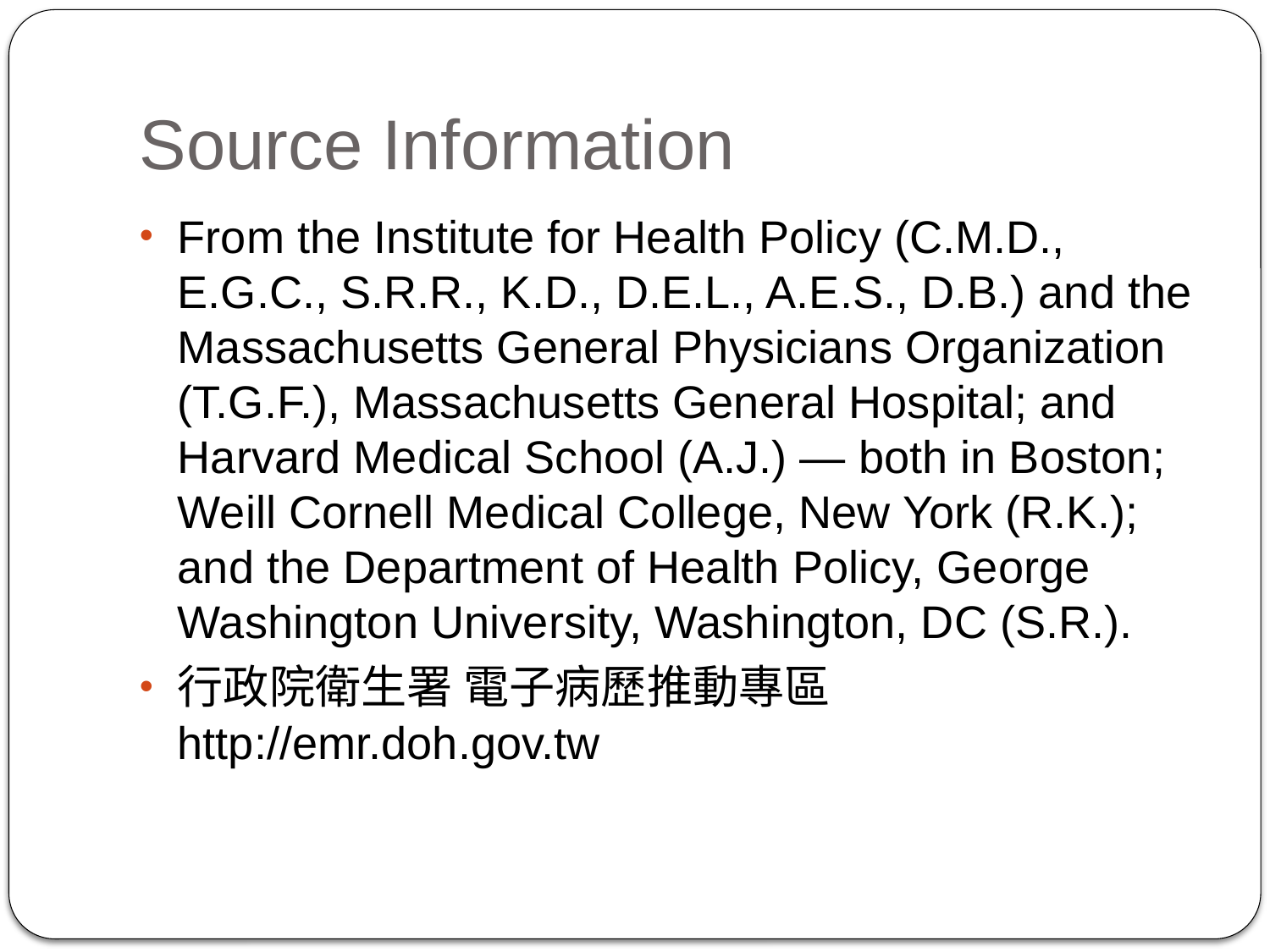

# Source Information
From the Institute for Health Policy (C.M.D., E.G.C., S.R.R., K.D., D.E.L., A.E.S., D.B.) and the Massachusetts General Physicians Organization (T.G.F.), Massachusetts General Hospital; and Harvard Medical School (A.J.) — both in Boston; Weill Cornell Medical College, New York (R.K.); and the Department of Health Policy, George Washington University, Washington, DC (S.R.).
行政院衛生署 電子病歷推動專區
http://emr.doh.gov.tw